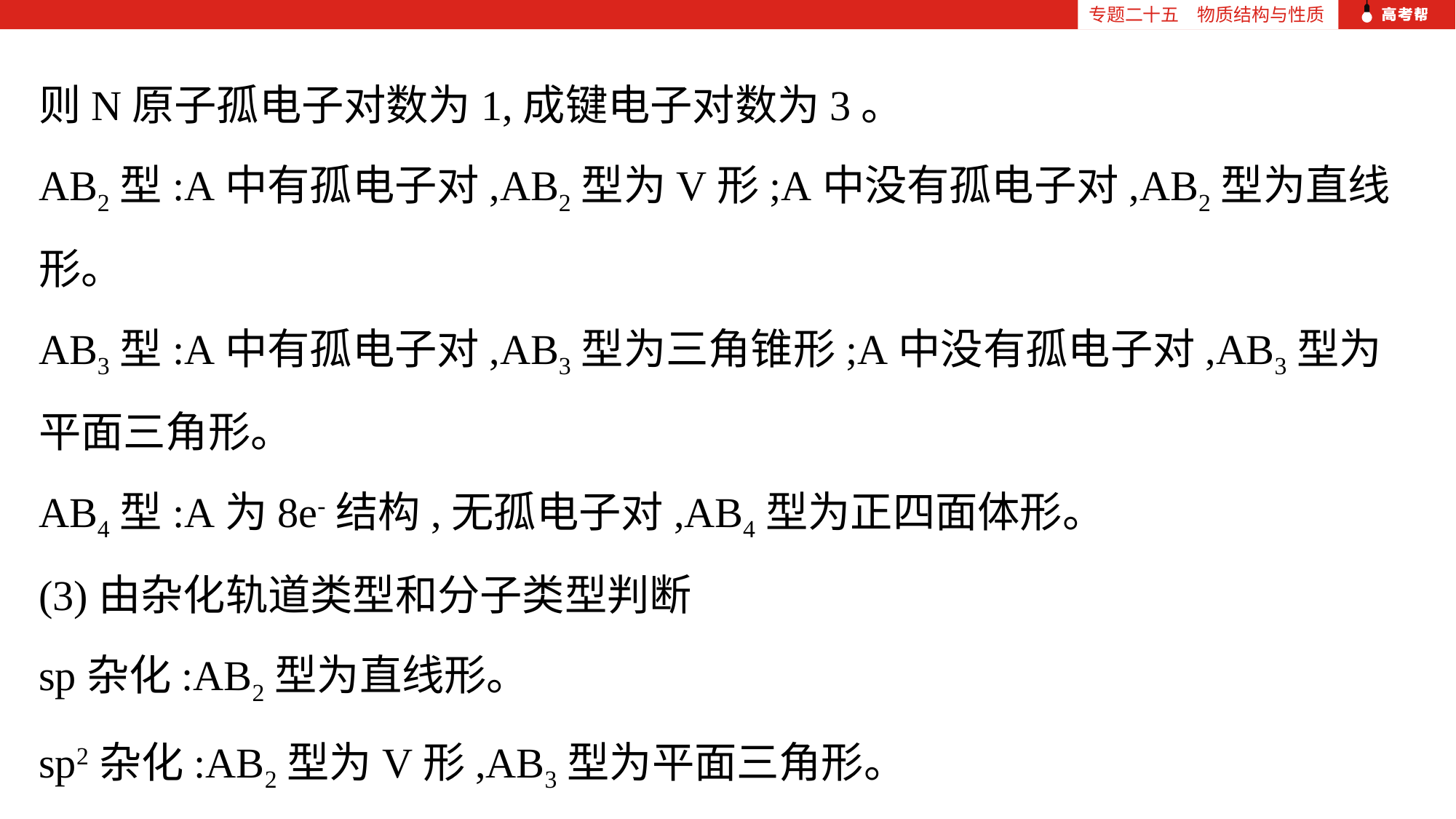

专题二十五　物质结构与性质
则N原子孤电子对数为1,成键电子对数为3。
AB2型:A中有孤电子对,AB2型为V形;A中没有孤电子对,AB2型为直线形。
AB3型:A中有孤电子对,AB3型为三角锥形;A中没有孤电子对,AB3型为平面三角形。
AB4型:A为8e-结构,无孤电子对,AB4型为正四面体形。
(3)由杂化轨道类型和分子类型判断
sp杂化:AB2型为直线形。
sp2杂化:AB2型为V形,AB3型为平面三角形。
sp3杂化:AB2型为V形,AB3型为三角锥形,AB4型为正四面体形。